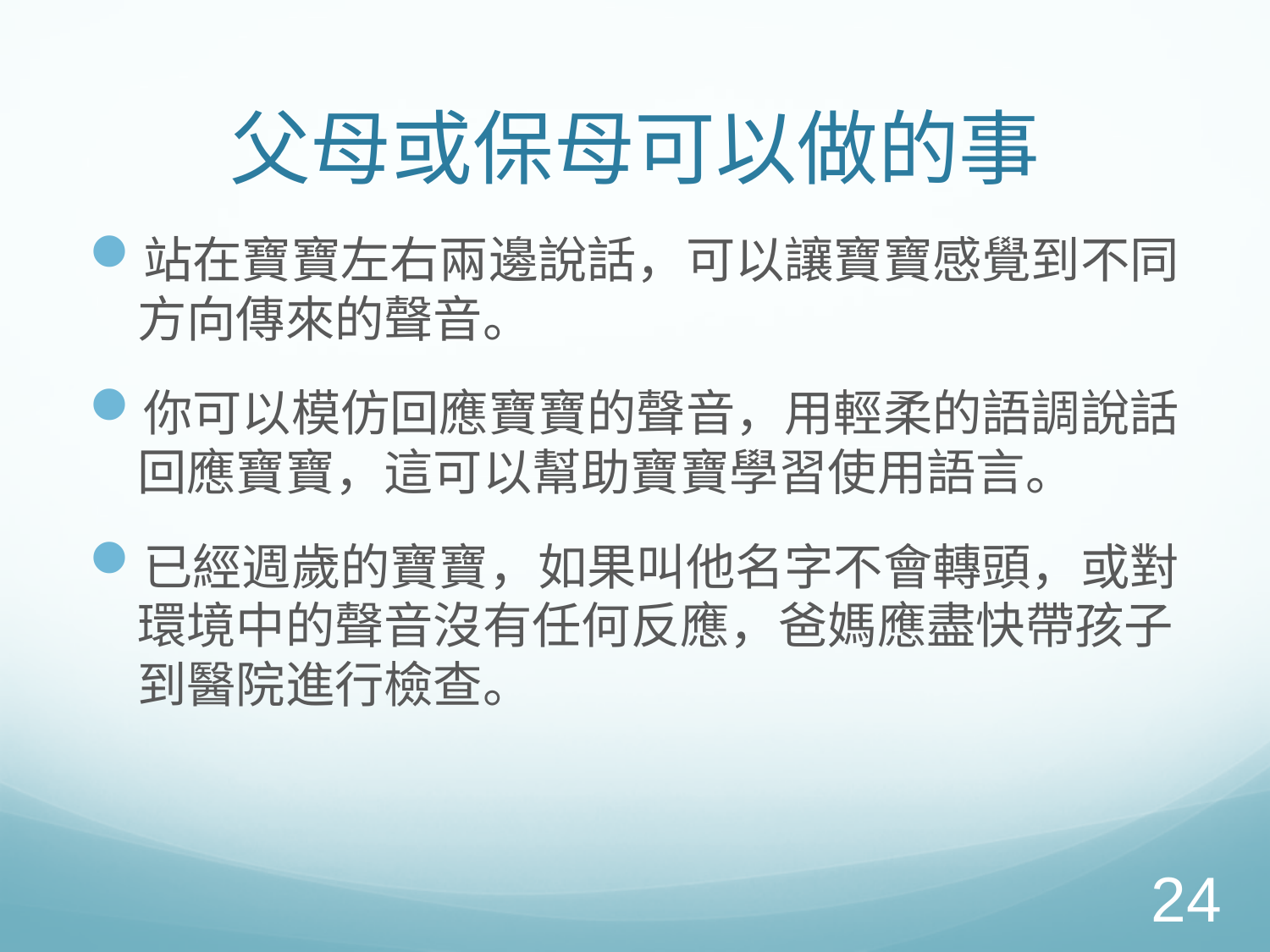

# 父母或保母可以做的事
站在寶寶左右兩邊說話，可以讓寶寶感覺到不同方向傳來的聲音。
你可以模仿回應寶寶的聲音，用輕柔的語調說話回應寶寶，這可以幫助寶寶學習使用語言。
已經週歲的寶寶，如果叫他名字不會轉頭，或對環境中的聲音沒有任何反應，爸媽應盡快帶孩子到醫院進行檢查。
24